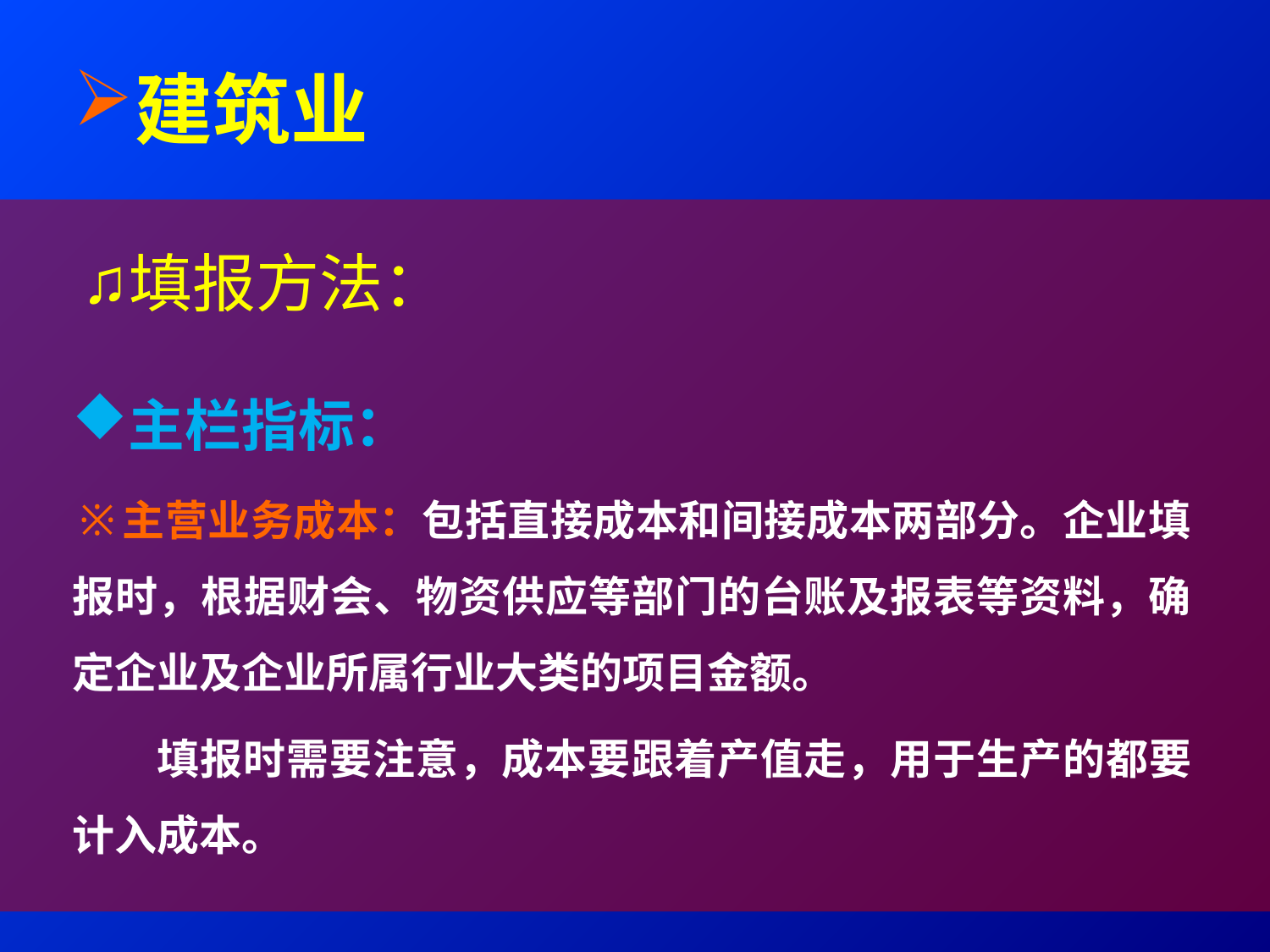

建筑业

填报方法：
主栏指标：
主营业务成本：包括直接成本和间接成本两部分。企业填报时，根据财会、物资供应等部门的台账及报表等资料，确定企业及企业所属行业大类的项目金额。
填报时需要注意，成本要跟着产值走，用于生产的都要计入成本。